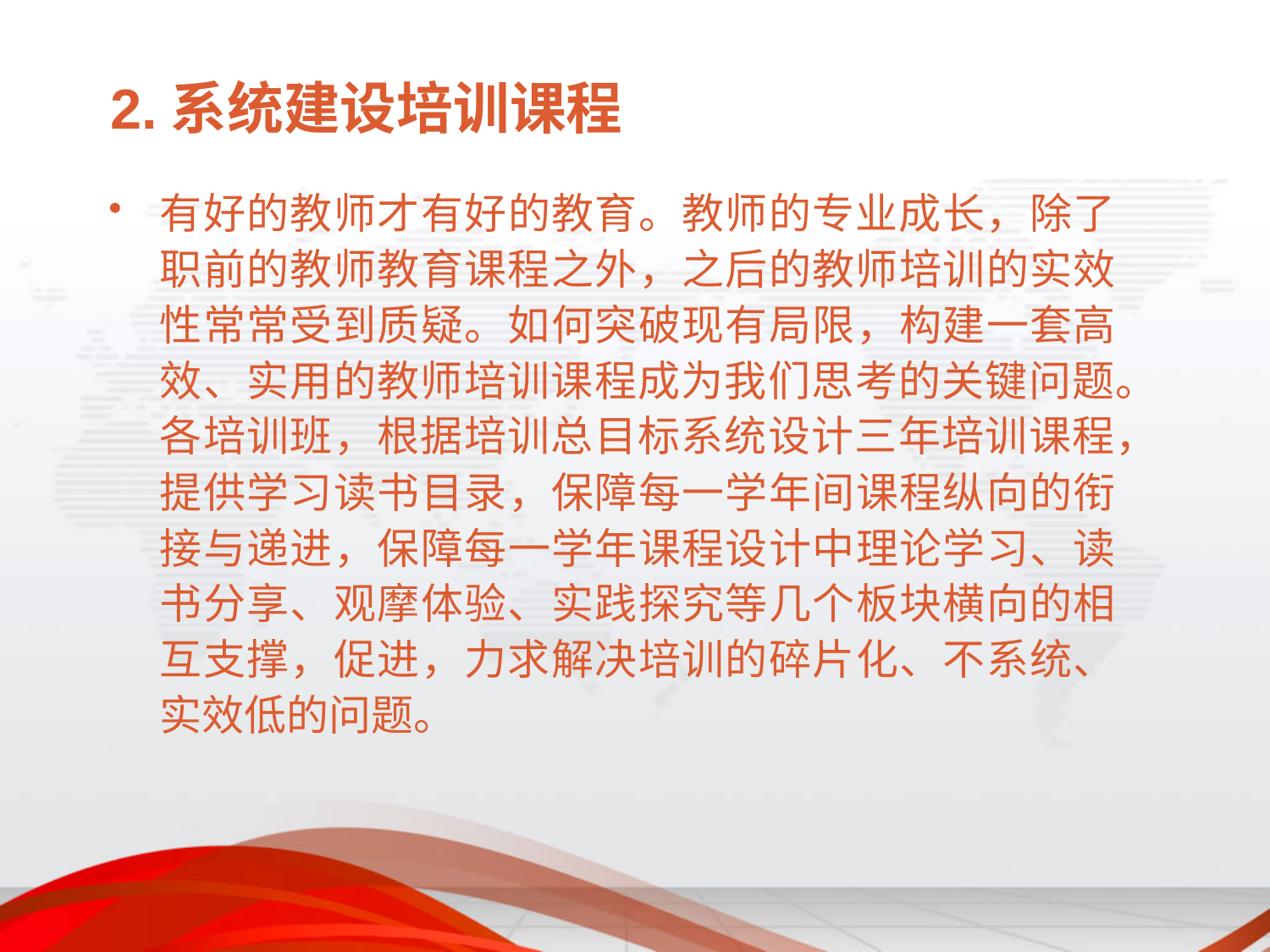

# 2.系统建设培训课程
有好的教师才有好的教育。教师的专业成长，除了职前的教师教育课程之外，之后的教师培训的实效性常常受到质疑。如何突破现有局限，构建一套高效、实用的教师培训课程成为我们思考的关键问题。各培训班，根据培训总目标系统设计三年培训课程，提供学习读书目录，保障每一学年间课程纵向的衔接与递进，保障每一学年课程设计中理论学习、读书分享、观摩体验、实践探究等几个板块横向的相互支撑，促进，力求解决培训的碎片化、不系统、实效低的问题。